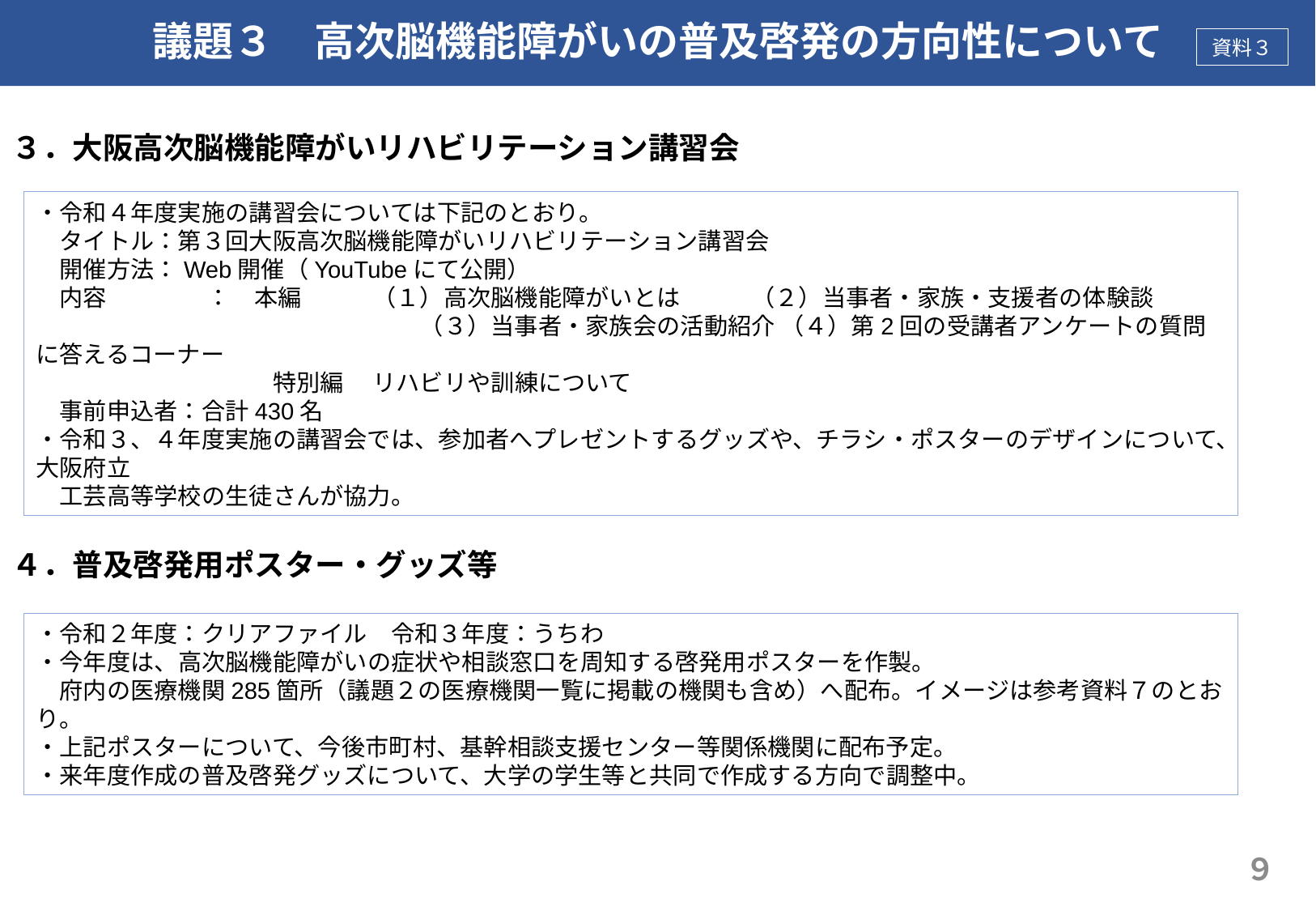

# 議題３　高次脳機能障がいの普及啓発の方向性について
資料３

３．大阪高次脳機能障がいリハビリテーション講習会

４．普及啓発用ポスター・グッズ等
・令和４年度実施の講習会については下記のとおり。
　タイトル：第３回大阪高次脳機能障がいリハビリテーション講習会
　開催方法：Web開催（YouTubeにて公開）
　内容　　 　　：　本編　　　（１）高次脳機能障がいとは　　　（２）当事者・家族・支援者の体験談
　　　　　　　　 　　　　　　　　（３）当事者・家族会の活動紹介 （４）第2回の受講者アンケートの質問に答えるコーナー
　　　　　　　　　　特別編　 リハビリや訓練について
　事前申込者：合計430名
・令和３、４年度実施の講習会では、参加者へプレゼントするグッズや、チラシ・ポスターのデザインについて、大阪府立
　工芸高等学校の生徒さんが協力。
・令和２年度：クリアファイル　令和３年度：うちわ
・今年度は、高次脳機能障がいの症状や相談窓口を周知する啓発用ポスターを作製。
　府内の医療機関285箇所（議題２の医療機関一覧に掲載の機関も含め）へ配布。イメージは参考資料７のとおり。
・上記ポスターについて、今後市町村、基幹相談支援センター等関係機関に配布予定。
・来年度作成の普及啓発グッズについて、大学の学生等と共同で作成する方向で調整中。
９